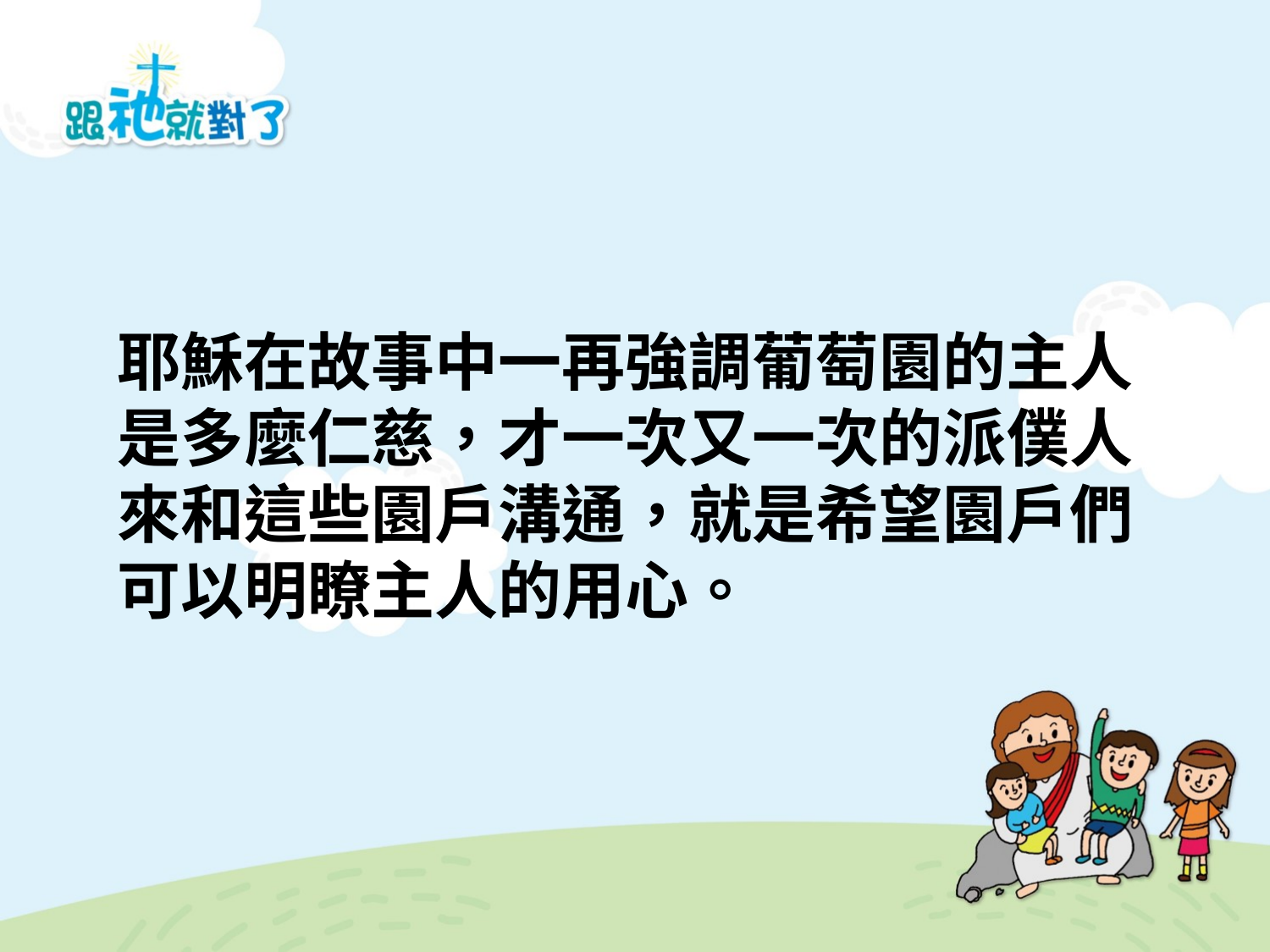

耶穌在故事中一再強調葡萄園的主人是多麼仁慈，才一次又一次的派僕人來和這些園戶溝通，就是希望園戶們可以明瞭主人的用心。